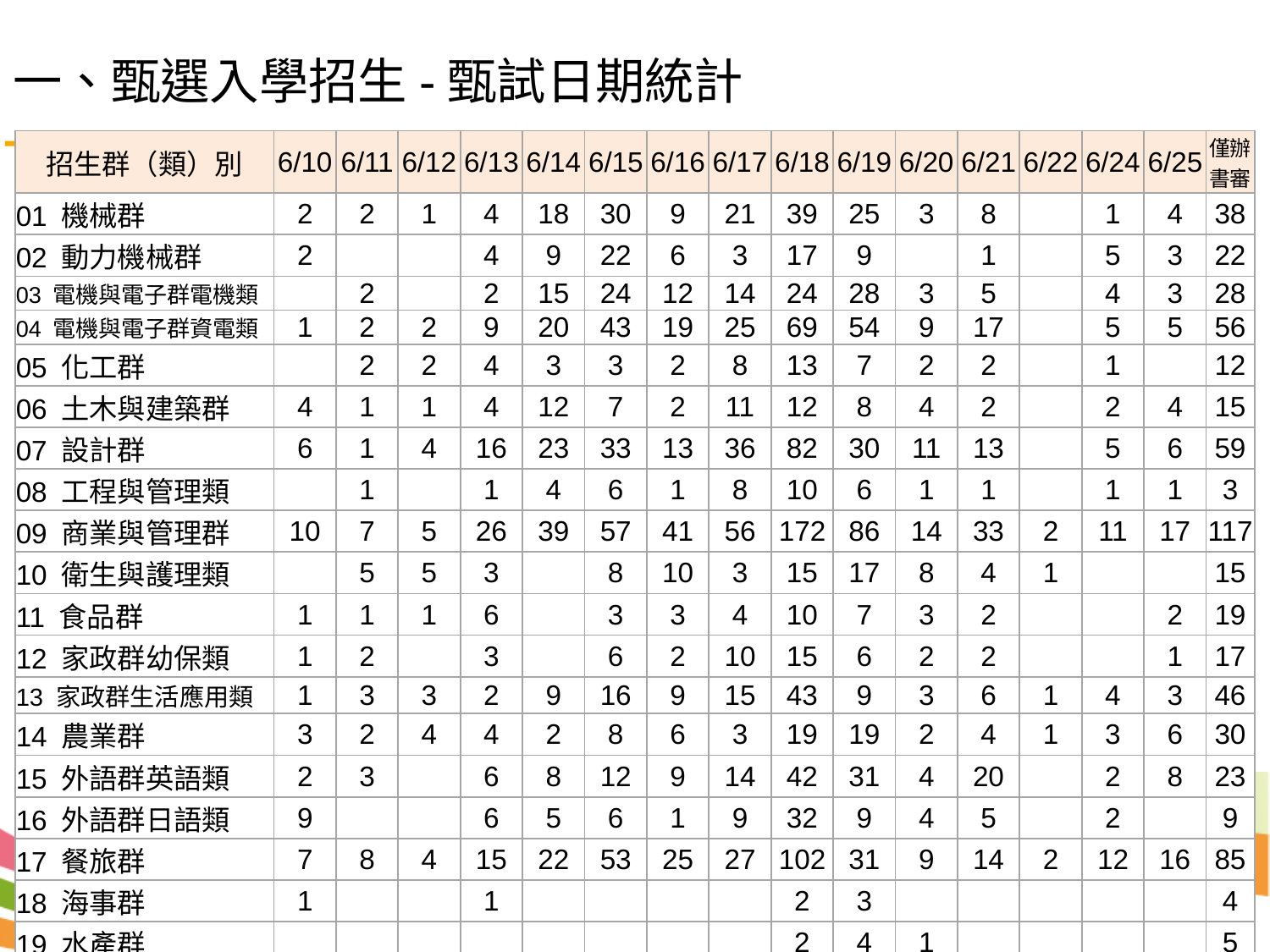

# 一、甄選入學招生-甄試日期統計
| 招生群（類）別 | 6/10 | 6/11 | 6/12 | 6/13 | 6/14 | 6/15 | 6/16 | 6/17 | 6/18 | 6/19 | 6/20 | 6/21 | 6/22 | 6/24 | 6/25 | 僅辦書審 |
| --- | --- | --- | --- | --- | --- | --- | --- | --- | --- | --- | --- | --- | --- | --- | --- | --- |
| 01 機械群 | 2 | 2 | 1 | 4 | 18 | 30 | 9 | 21 | 39 | 25 | 3 | 8 |  | 1 | 4 | 38 |
| 02 動力機械群 | 2 |  |  | 4 | 9 | 22 | 6 | 3 | 17 | 9 |  | 1 |  | 5 | 3 | 22 |
| 03 電機與電子群電機類 |  | 2 |  | 2 | 15 | 24 | 12 | 14 | 24 | 28 | 3 | 5 |  | 4 | 3 | 28 |
| 04 電機與電子群資電類 | 1 | 2 | 2 | 9 | 20 | 43 | 19 | 25 | 69 | 54 | 9 | 17 |  | 5 | 5 | 56 |
| 05 化工群 |  | 2 | 2 | 4 | 3 | 3 | 2 | 8 | 13 | 7 | 2 | 2 |  | 1 |  | 12 |
| 06 土木與建築群 | 4 | 1 | 1 | 4 | 12 | 7 | 2 | 11 | 12 | 8 | 4 | 2 |  | 2 | 4 | 15 |
| 07 設計群 | 6 | 1 | 4 | 16 | 23 | 33 | 13 | 36 | 82 | 30 | 11 | 13 |  | 5 | 6 | 59 |
| 08 工程與管理類 |  | 1 |  | 1 | 4 | 6 | 1 | 8 | 10 | 6 | 1 | 1 |  | 1 | 1 | 3 |
| 09 商業與管理群 | 10 | 7 | 5 | 26 | 39 | 57 | 41 | 56 | 172 | 86 | 14 | 33 | 2 | 11 | 17 | 117 |
| 10 衛生與護理類 |  | 5 | 5 | 3 |  | 8 | 10 | 3 | 15 | 17 | 8 | 4 | 1 |  |  | 15 |
| 11 食品群 | 1 | 1 | 1 | 6 |  | 3 | 3 | 4 | 10 | 7 | 3 | 2 |  |  | 2 | 19 |
| 12 家政群幼保類 | 1 | 2 |  | 3 |  | 6 | 2 | 10 | 15 | 6 | 2 | 2 |  |  | 1 | 17 |
| 13 家政群生活應用類 | 1 | 3 | 3 | 2 | 9 | 16 | 9 | 15 | 43 | 9 | 3 | 6 | 1 | 4 | 3 | 46 |
| 14 農業群 | 3 | 2 | 4 | 4 | 2 | 8 | 6 | 3 | 19 | 19 | 2 | 4 | 1 | 3 | 6 | 30 |
| 15 外語群英語類 | 2 | 3 |  | 6 | 8 | 12 | 9 | 14 | 42 | 31 | 4 | 20 |  | 2 | 8 | 23 |
| 16 外語群日語類 | 9 |  |  | 6 | 5 | 6 | 1 | 9 | 32 | 9 | 4 | 5 |  | 2 |  | 9 |
| 17 餐旅群 | 7 | 8 | 4 | 15 | 22 | 53 | 25 | 27 | 102 | 31 | 9 | 14 | 2 | 12 | 16 | 85 |
| 18 海事群 | 1 |  |  | 1 |  |  |  |  | 2 | 3 |  |  |  |  |  | 4 |
| 19 水產群 |  |  |  |  |  |  |  |  | 2 | 4 | 1 |  |  |  |  | 5 |
| 20 藝術群影視類 | 2 |  |  | 4 | 4 | 2 | 2 | 9 | 10 | 4 | 4 | 3 |  | 2 | 1 | 9 |
| 21 資管類 |  |  |  |  | 2 | 1 | 1 | 8 | 17 | 14 |  |  | 1 | 4 | 1 | 6 |
| 總計 | 52 | 42 | 32 | 120 | 195 | 340 | 173 | 284 | 747 | 407 | 87 | 142 | 8 | 64 | 81 | 618 |
30